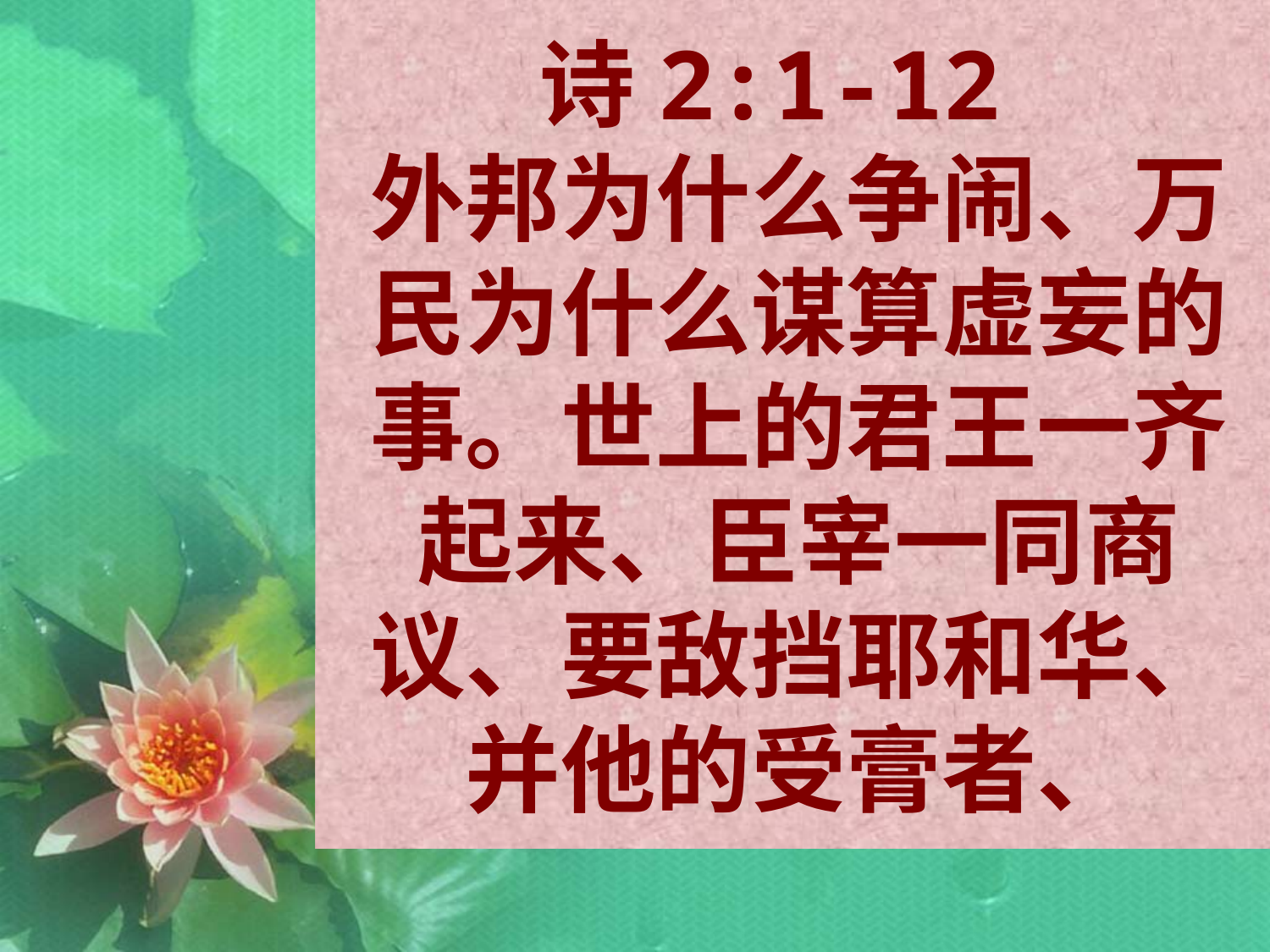

诗2:1-12
外邦为什么争闹、万民为什么谋算虚妄的事。世上的君王一齐起来、臣宰一同商议、要敌挡耶和华、并他的受膏者、